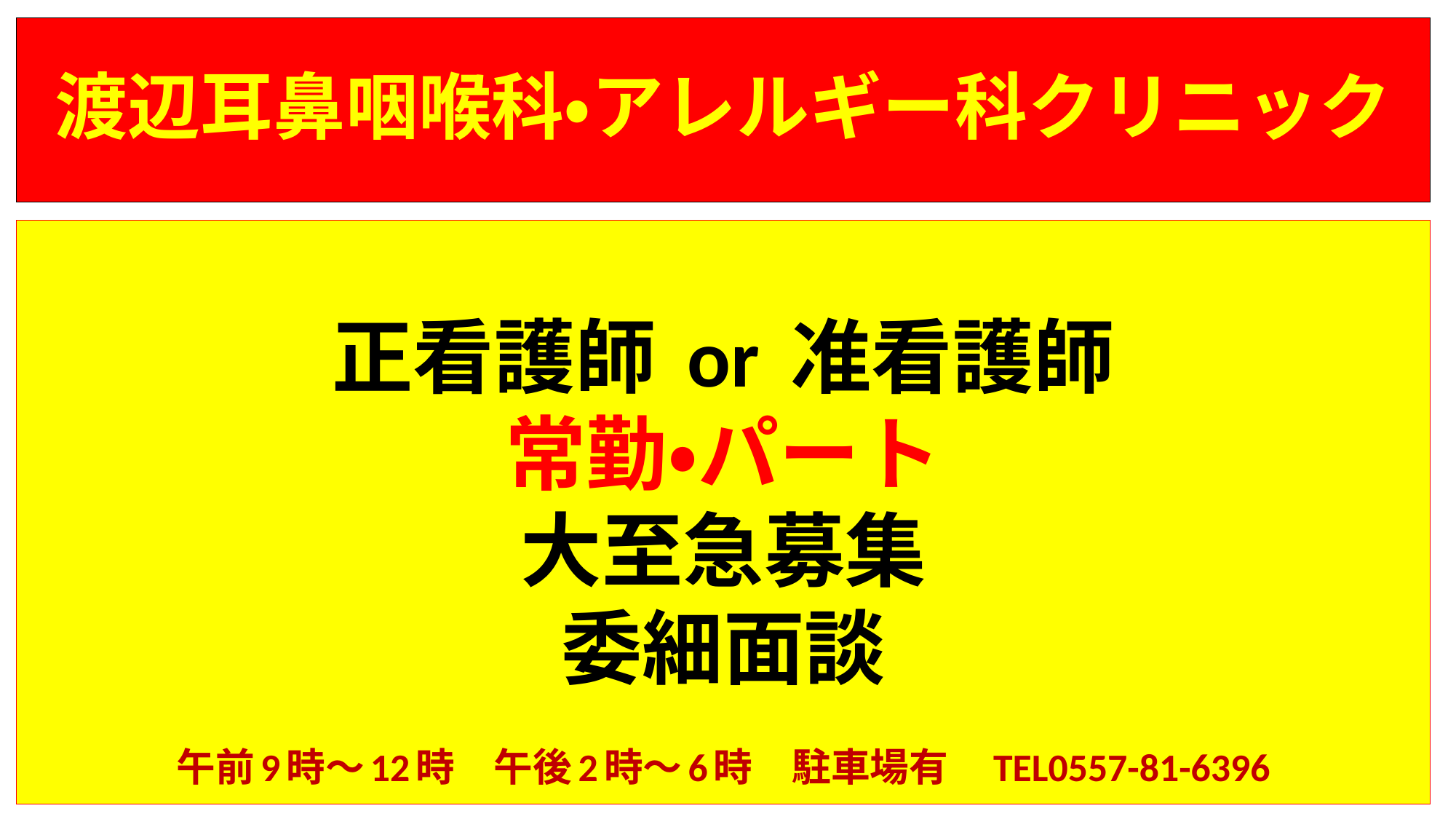

# 渡辺耳鼻咽喉科・アレルギー科クリニック

正看護師 or 准看護師
常勤・パート
大至急募集
委細面談

午前9時～12時　午後2時～6時　駐車場有　TEL0557-81-6396